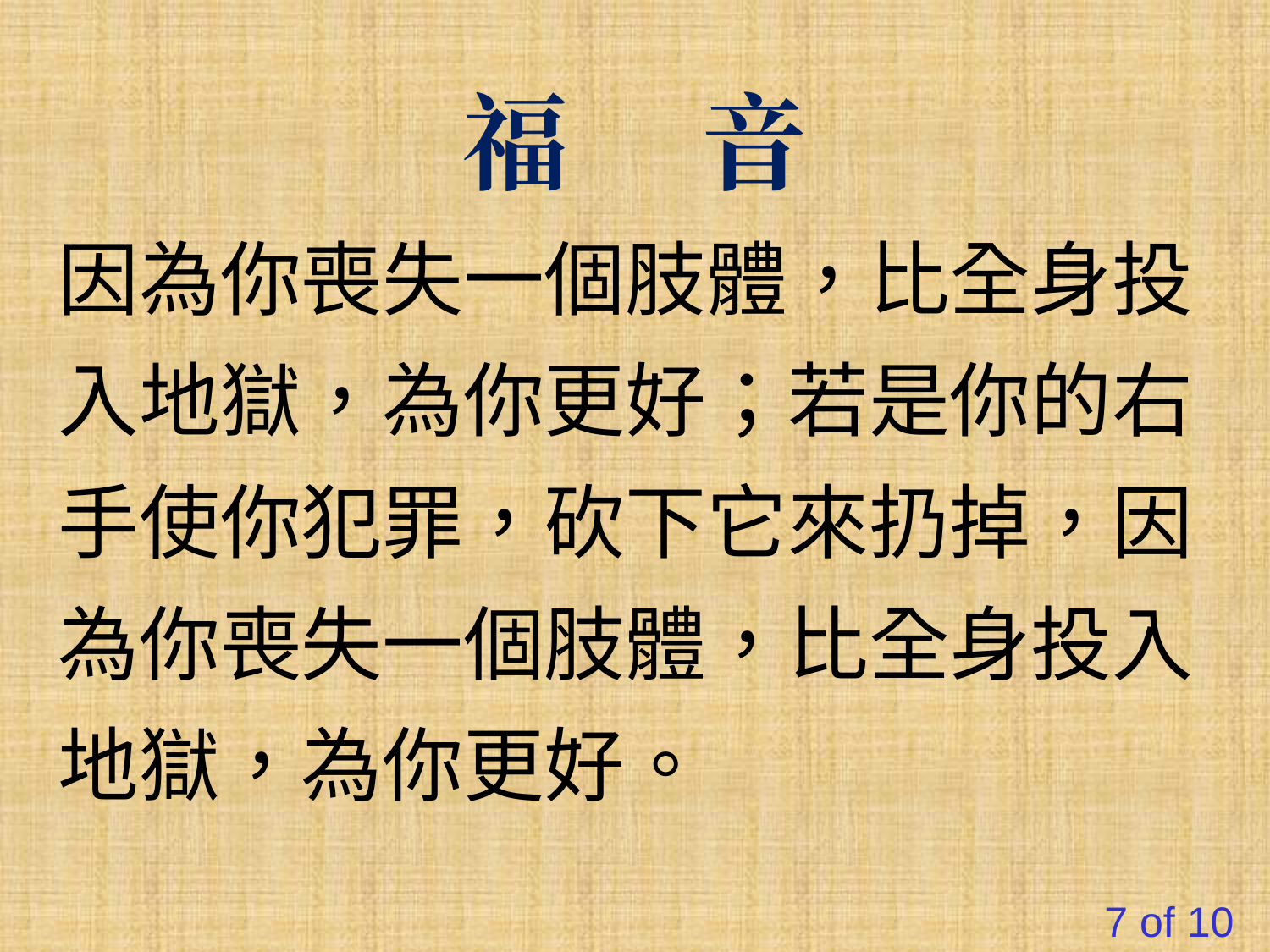

福     音
因為你喪失一個肢體，比全身投入地獄，為你更好；若是你的右手使你犯罪，砍下它來扔掉，因為你喪失一個肢體，比全身投入地獄，為你更好。
7 of 10